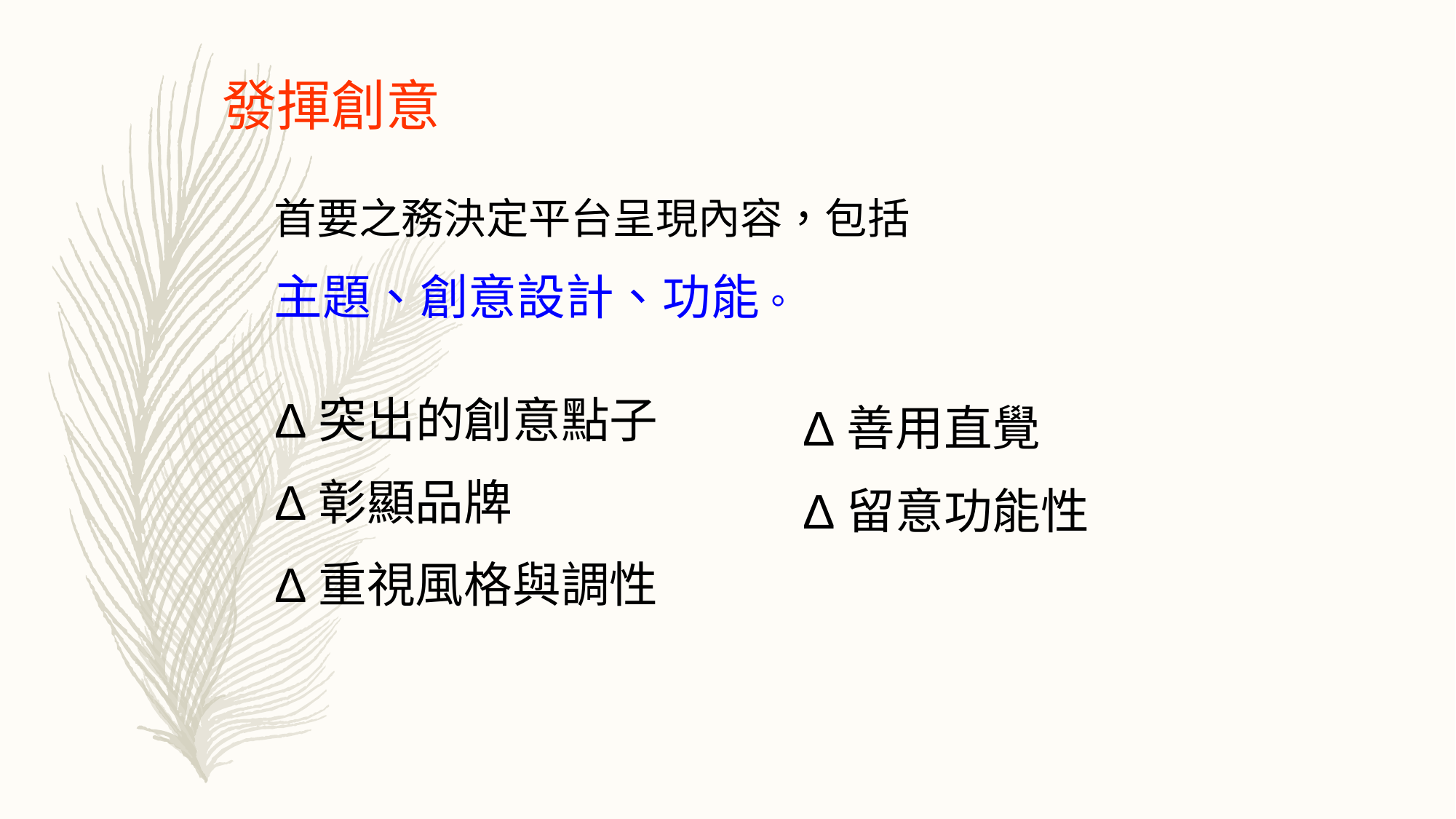

發揮創意
首要之務決定平台呈現內容，包括
主題、創意設計、功能。
Δ突出的創意點子
Δ彰顯品牌
Δ重視風格與調性
Δ善用直覺
Δ留意功能性